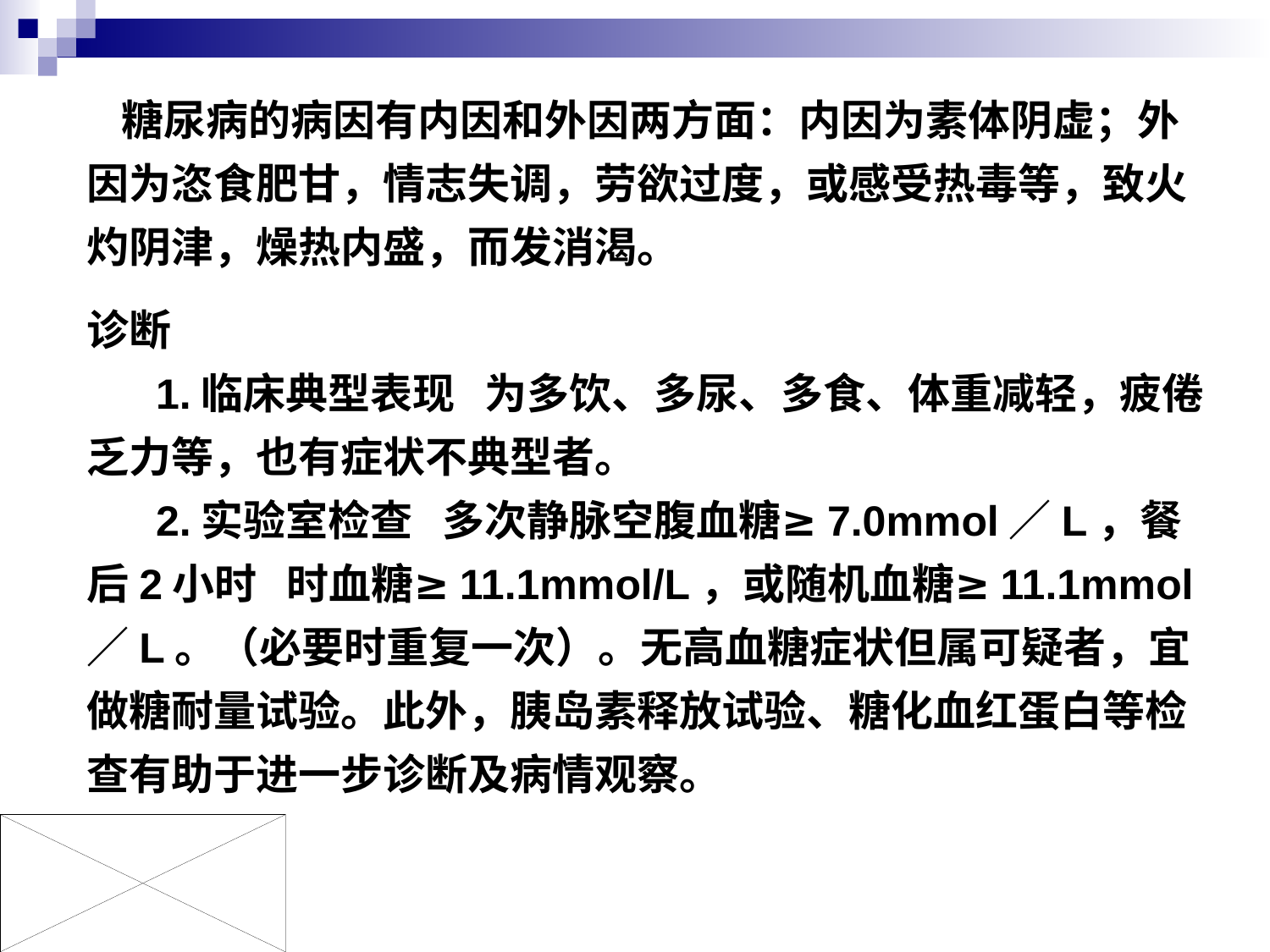

糖尿病的病因有内因和外因两方面：内因为素体阴虚；外因为恣食肥甘，情志失调，劳欲过度，或感受热毒等，致火灼阴津，燥热内盛，而发消渴。
诊断
    1.临床典型表现  为多饮、多尿、多食、体重减轻，疲倦乏力等，也有症状不典型者。
    2.实验室检查  多次静脉空腹血糖≥7.0mmol／L，餐后2小时  时血糖≥11.1mmol/L，或随机血糖≥11.1mmol／L。（必要时重复一次）。无高血糖症状但属可疑者，宜做糖耐量试验。此外，胰岛素释放试验、糖化血红蛋白等检查有助于进一步诊断及病情观察。